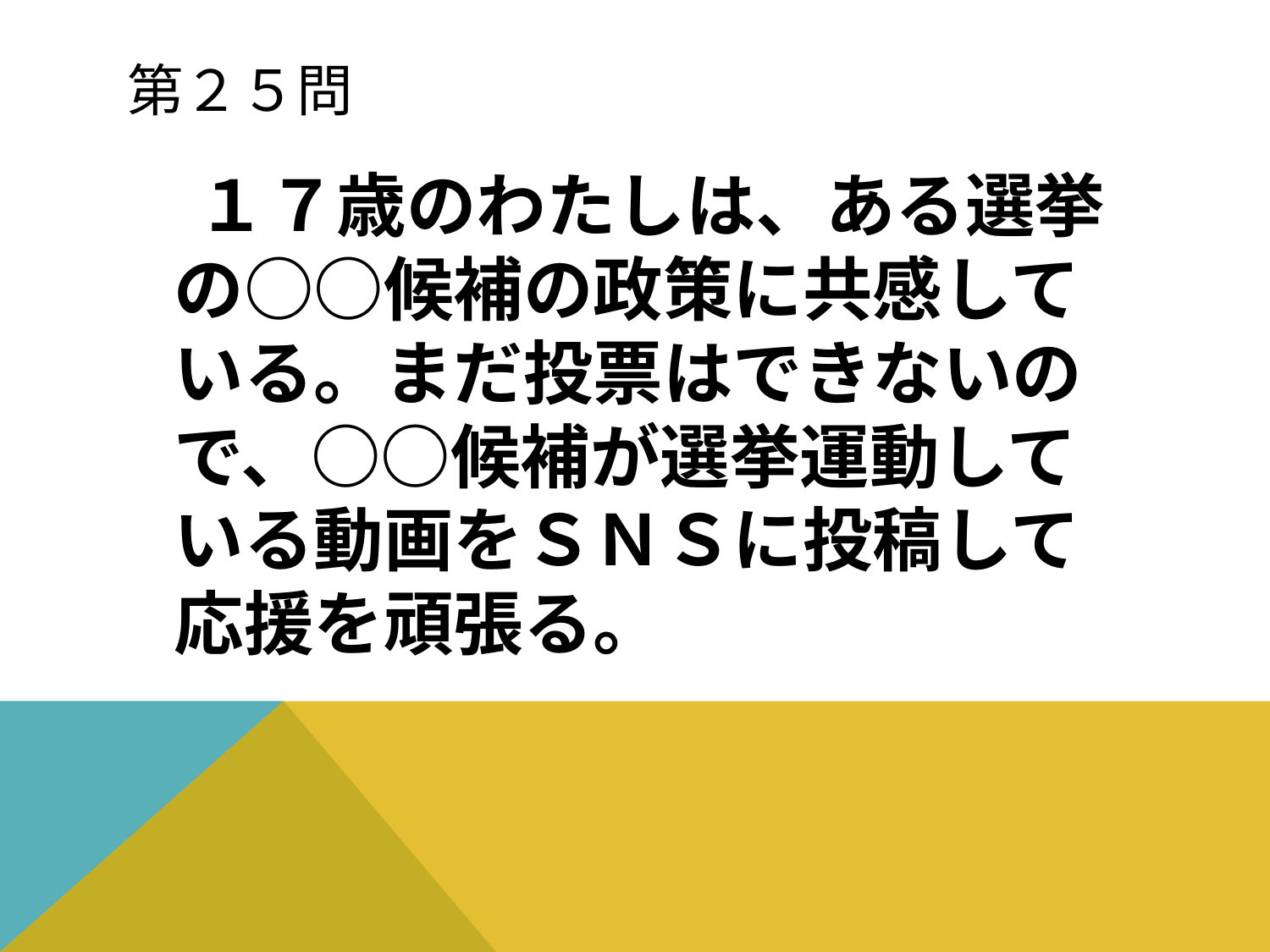

# 第２５問
　１７歳のわたしは、ある選挙の○○候補の政策に共感している。まだ投票はできないので、○○候補が選挙運動している動画をＳＮＳに投稿して応援を頑張る。